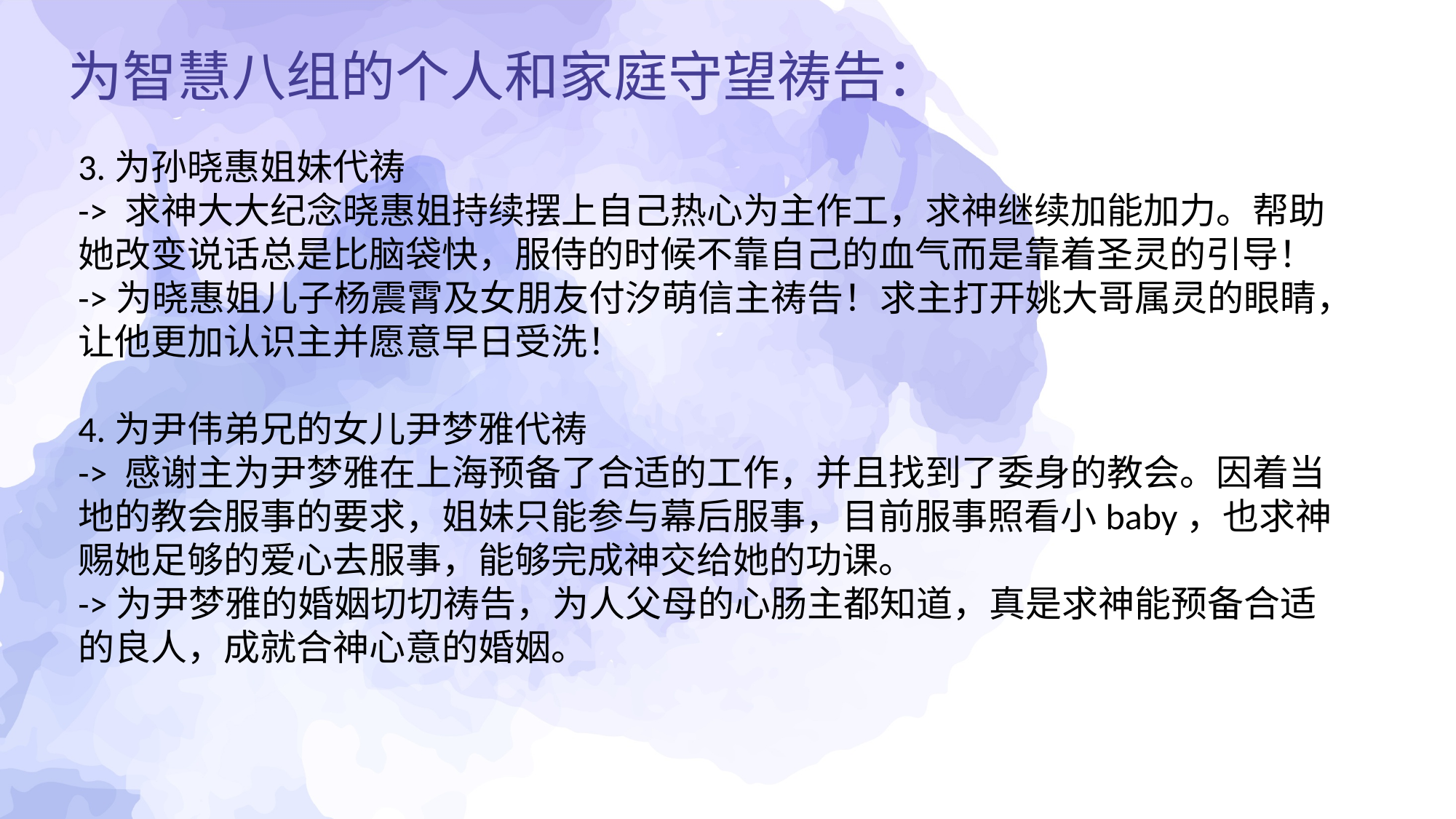

为智慧八组的个人和家庭守望祷告：
3.为孙晓惠姐妹代祷
-> 求神大大纪念晓惠姐持续摆上自己热心为主作工，求神继续加能加力。帮助她改变说话总是比脑袋快，服侍的时候不靠自己的血气而是靠着圣灵的引导！
->为晓惠姐儿子杨震霄及女朋友付汐萌信主祷告！求主打开姚大哥属灵的眼睛，让他更加认识主并愿意早日受洗！

4.为尹伟弟兄的女儿尹梦雅代祷
-> 感谢主为尹梦雅在上海预备了合适的工作，并且找到了委身的教会。因着当地的教会服事的要求，姐妹只能参与幕后服事，目前服事照看小baby，也求神赐她足够的爱心去服事，能够完成神交给她的功课。
->为尹梦雅的婚姻切切祷告，为人父母的心肠主都知道，真是求神能预备合适的良人，成就合神心意的婚姻。